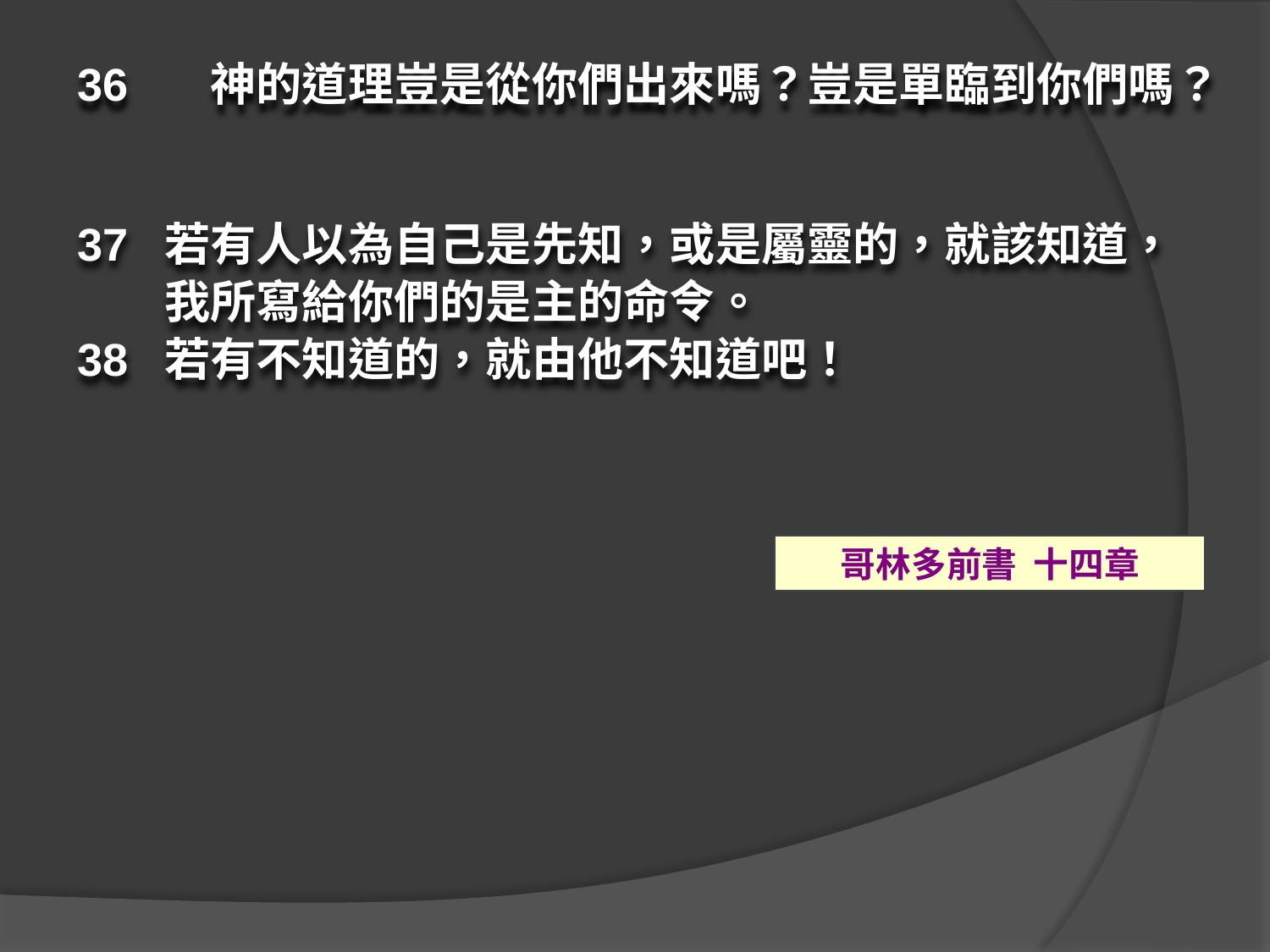

36	　神的道理豈是從你們出來嗎？豈是單臨到你們嗎？
37	若有人以為自己是先知，或是屬靈的，就該知道，我所寫給你們的是主的命令。
38	若有不知道的，就由他不知道吧！
哥林多前書  十四章